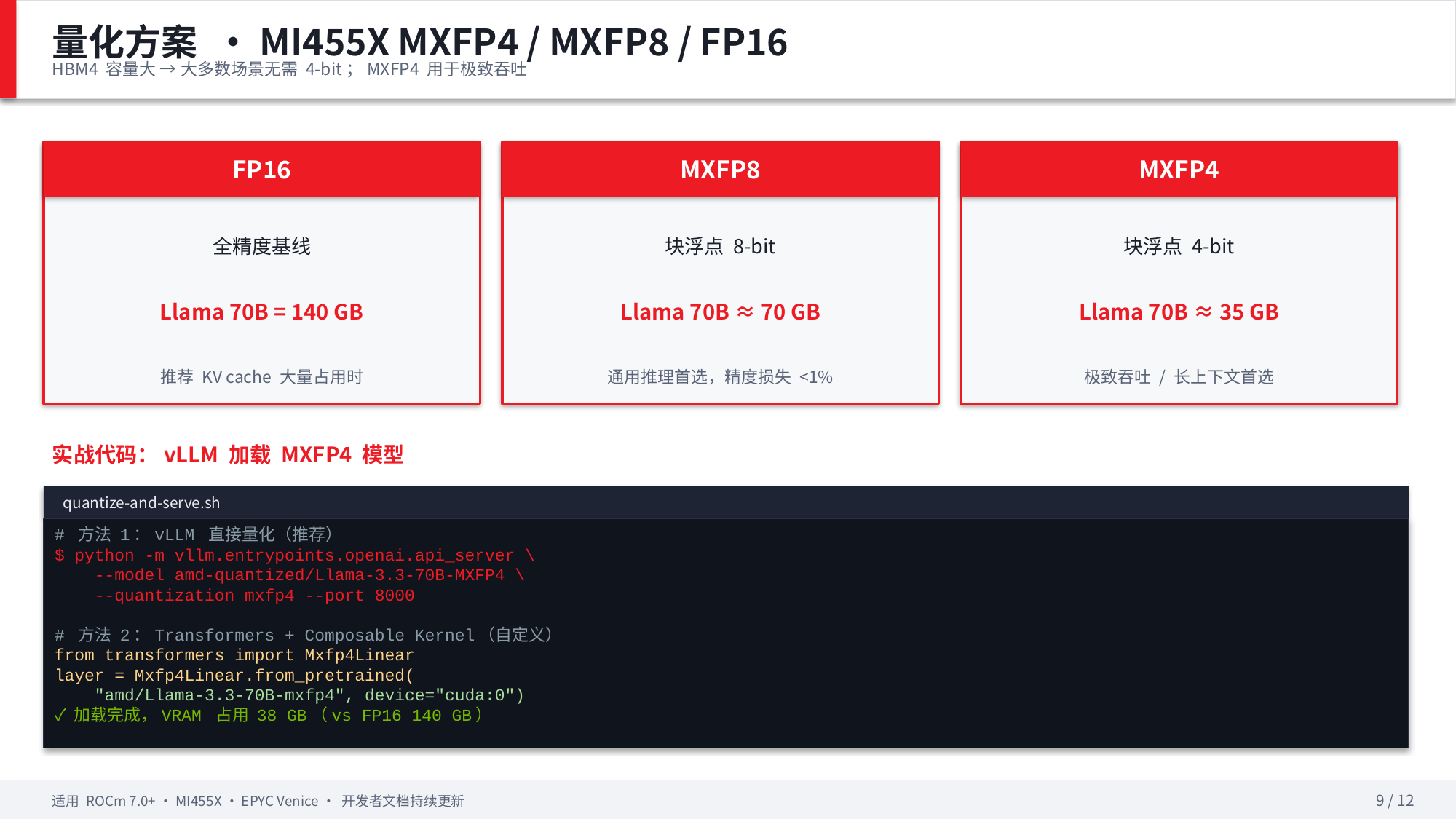

量化方案 · MI455X MXFP4 / MXFP8 / FP16
HBM4 容量大 → 大多数场景无需 4-bit；MXFP4 用于极致吞吐

FP16

MXFP8

MXFP4
全精度基线
块浮点 8-bit
块浮点 4-bit
Llama 70B = 140 GB
Llama 70B ≈ 70 GB
Llama 70B ≈ 35 GB
推荐 KV cache 大量占用时
通用推理首选，精度损失 <1%
极致吞吐 / 长上下文首选
实战代码：vLLM 加载 MXFP4 模型

quantize-and-serve.sh

# 方法 1：vLLM 直接量化（推荐）
$ python -m vllm.entrypoints.openai.api_server \
    --model amd-quantized/Llama-3.3-70B-MXFP4 \
    --quantization mxfp4 --port 8000

# 方法 2：Transformers + Composable Kernel（自定义）
from transformers import Mxfp4Linear
layer = Mxfp4Linear.from_pretrained(
    "amd/Llama-3.3-70B-mxfp4", device="cuda:0")
✓ 加载完成，VRAM 占用 38 GB（vs FP16 140 GB）

适用 ROCm 7.0+ · MI455X · EPYC Venice · 开发者文档持续更新
9 / 12